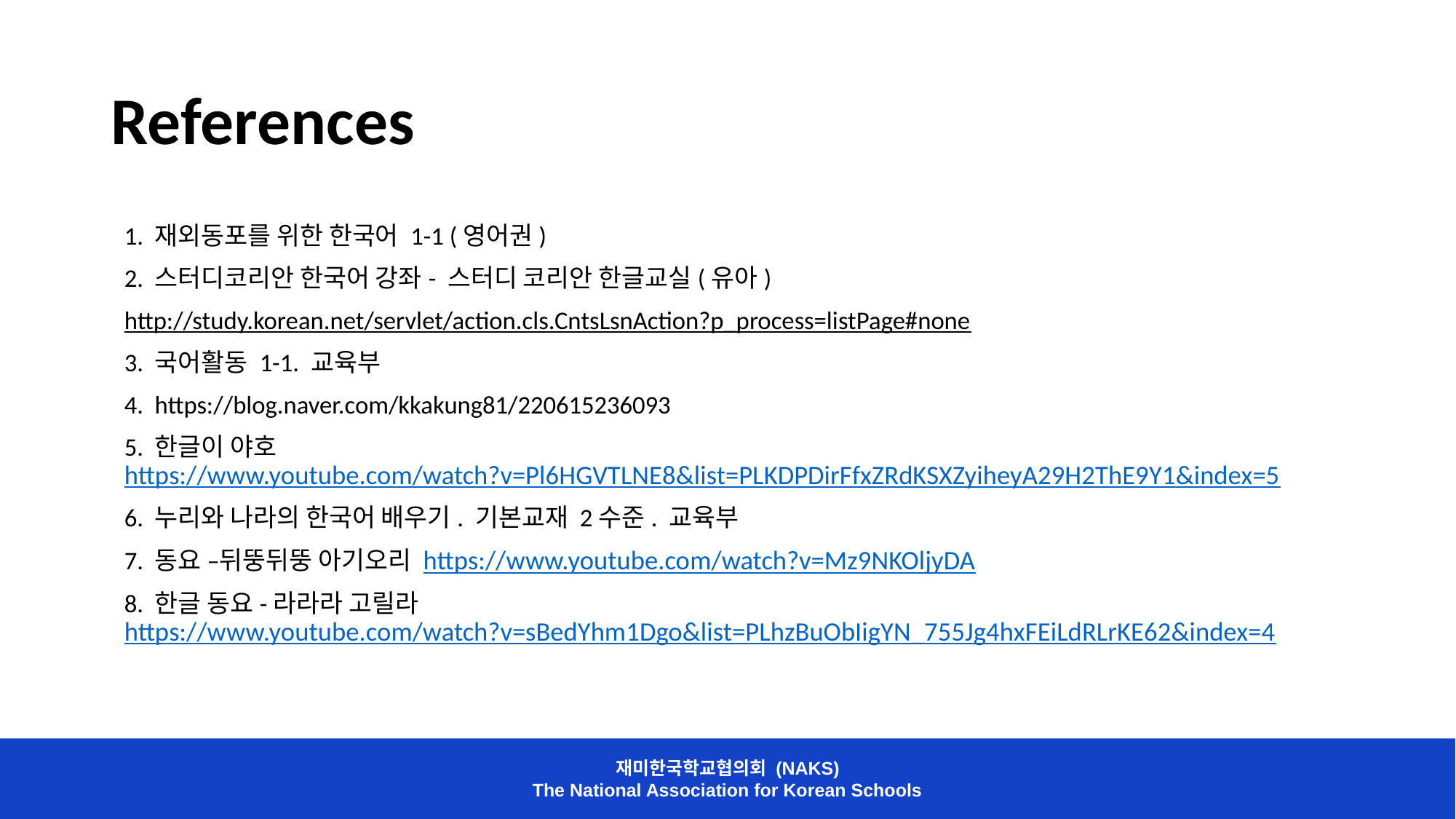

# References
1. 재외동포를 위한 한국어 1-1 (영어권)
2. 스터디코리안 한국어 강좌- 스터디 코리안 한글교실(유아)
http://study.korean.net/servlet/action.cls.CntsLsnAction?p_process=listPage#none
3. 국어활동 1-1. 교육부
4.  https://blog.naver.com/kkakung81/220615236093
5. 한글이 야호 https://www.youtube.com/watch?v=Pl6HGVTLNE8&list=PLKDPDirFfxZRdKSXZyiheyA29H2ThE9Y1&index=5
6. 누리와 나라의 한국어 배우기. 기본교재 2수준. 교육부
7. 동요 –뒤뚱뒤뚱 아기오리 https://www.youtube.com/watch?v=Mz9NKOljyDA
8. 한글 동요-라라라 고릴라 https://www.youtube.com/watch?v=sBedYhm1Dgo&list=PLhzBuObIigYN_755Jg4hxFEiLdRLrKE62&index=4

재미한국학교협의회 (NAKS)
The National Association for Korean Schools